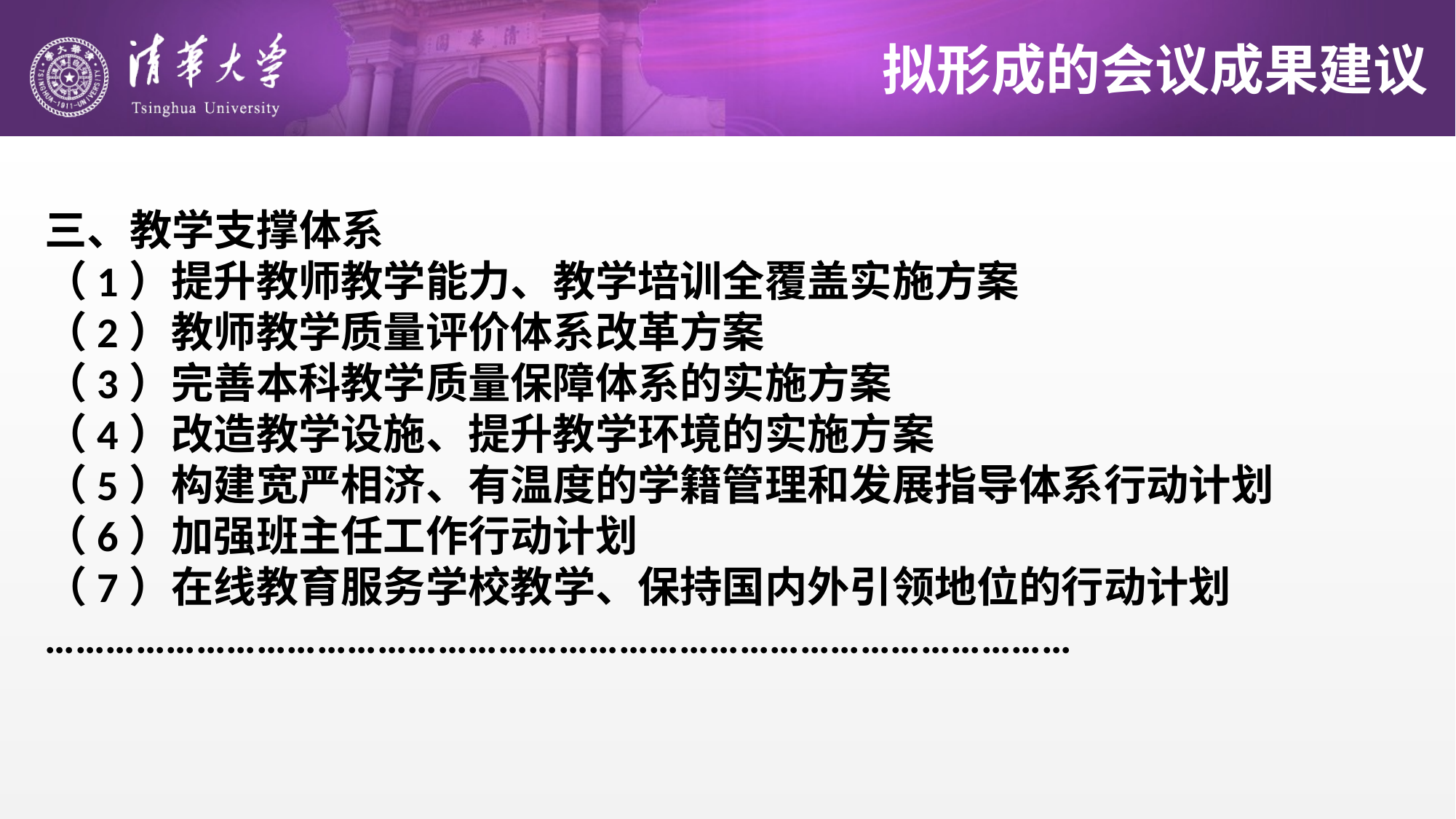

# 拟形成的会议成果建议
三、教学支撑体系
（1）提升教师教学能力、教学培训全覆盖实施方案
（2）教师教学质量评价体系改革方案
（3）完善本科教学质量保障体系的实施方案
（4）改造教学设施、提升教学环境的实施方案
（5）构建宽严相济、有温度的学籍管理和发展指导体系行动计划
（6）加强班主任工作行动计划
（7）在线教育服务学校教学、保持国内外引领地位的行动计划
…………………………………………………………………………………………